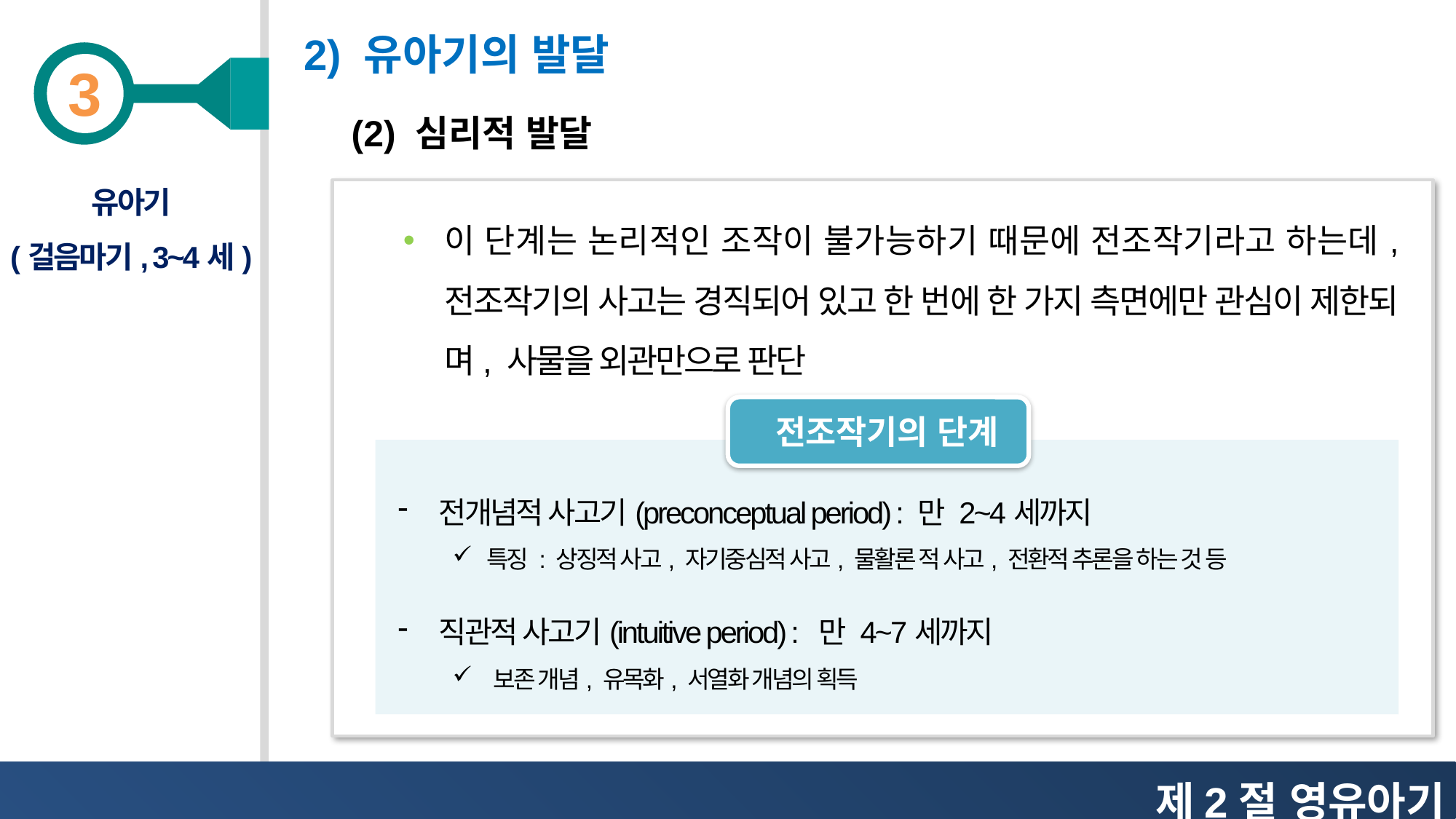

2) 유아기의 발달
(2) 심리적 발달
유아기
(걸음마기, 3~4세)

이 단계는 논리적인 조작이 불가능하기 때문에 전조작기라고 하는데, 전조작기의 사고는 경직되어 있고 한 번에 한 가지 측면에만 관심이 제한되며, 사물을 외관만으로 판단

전조작기의 단계

전개념적 사고기(preconceptual period) : 만 2~4세까지
특징 : 상징적 사고, 자기중심적 사고, 물활론 적 사고, 전환적 추론을 하는 것 등

직관적 사고기(intuitive period) :  만 4~7세까지
보존 개념, 유목화, 서열화 개념의 획득
제2절 영유아기